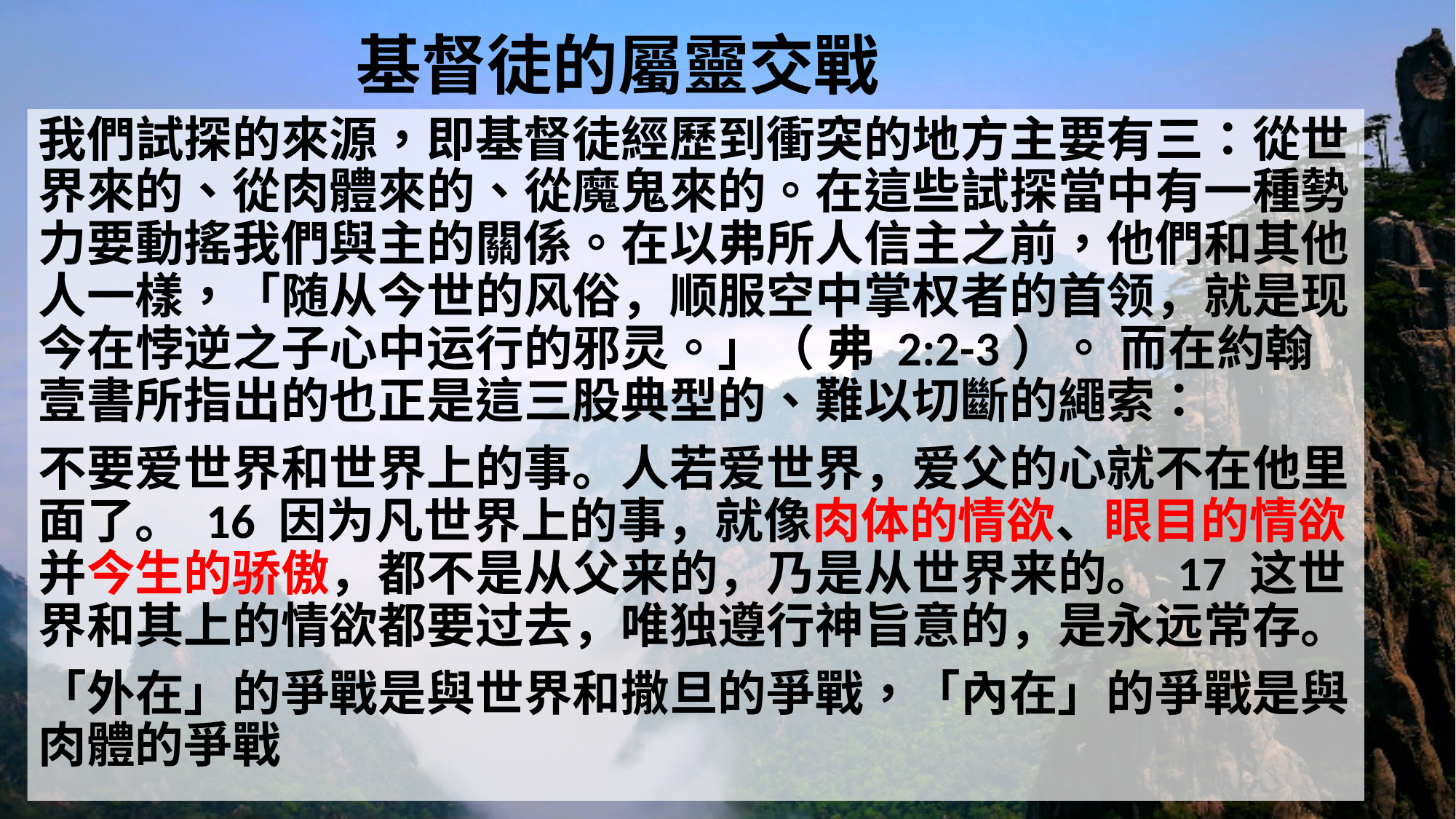

# 基督徒的屬靈交戰
我們試探的來源，即基督徒經歷到衝突的地方主要有三：從世界來的、從肉體來的、從魔鬼來的。在這些試探當中有一種勢力要動搖我們與主的關係。在以弗所人信主之前，他們和其他人一樣，「随从今世的风俗，顺服空中掌权者的首领，就是现今在悖逆之子心中运行的邪灵。」（ 弗 2:2-3）。 而在約翰壹書所指出的也正是這三股典型的、難以切斷的繩索：
不要爱世界和世界上的事。人若爱世界，爱父的心就不在他里面了。 16 因为凡世界上的事，就像肉体的情欲、眼目的情欲并今生的骄傲，都不是从父来的，乃是从世界来的。 17 这世界和其上的情欲都要过去，唯独遵行神旨意的，是永远常存。
「外在」的爭戰是與世界和撒旦的爭戰，「內在」的爭戰是與肉體的爭戰